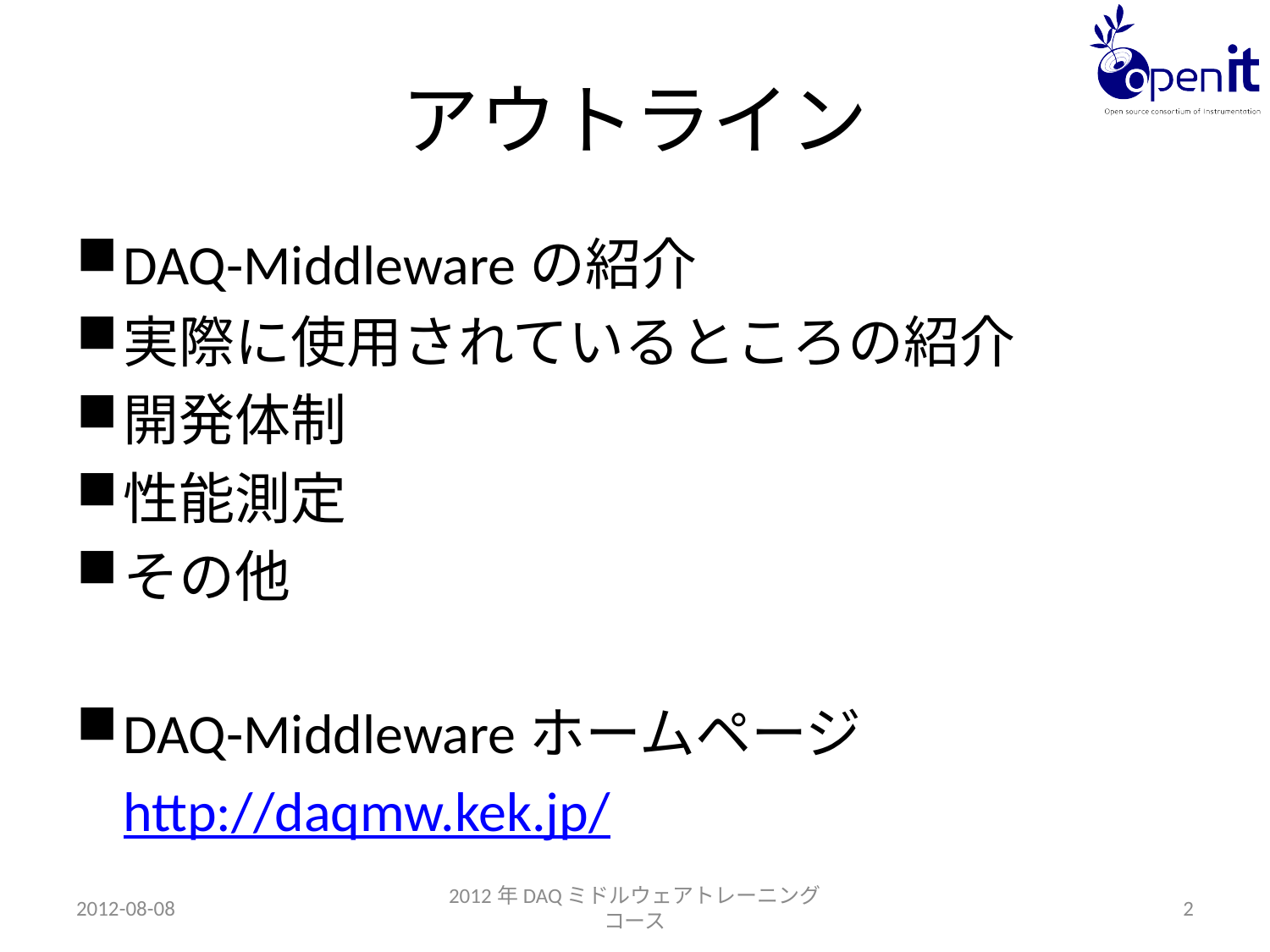

# アウトライン
DAQ-Middlewareの紹介
実際に使用されているところの紹介
開発体制
性能測定
その他

DAQ-Middlewareホームページ
	http://daqmw.kek.jp/

2012-08-08
2012年DAQミドルウェアトレーニングコース
2